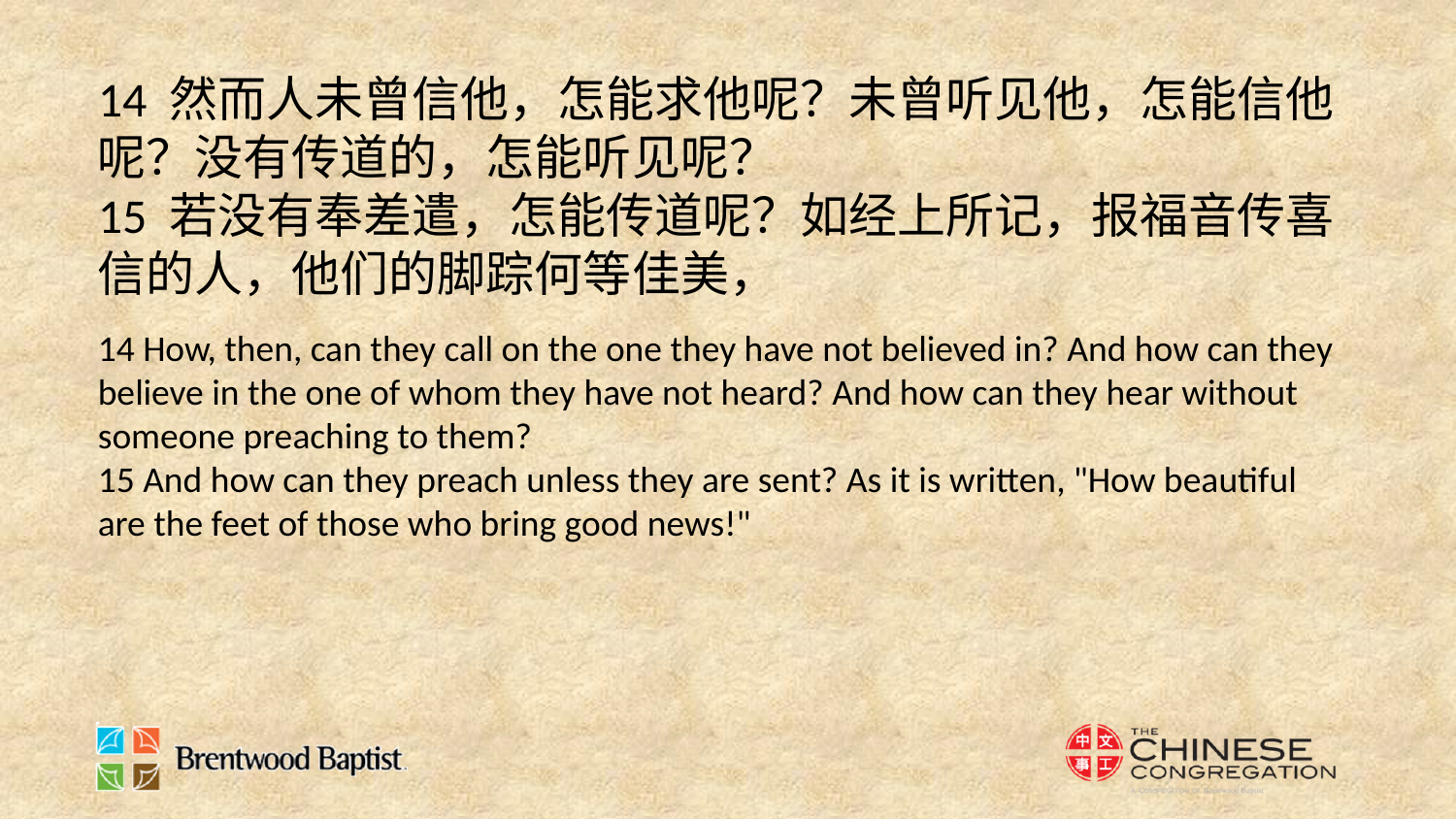

14 然而人未曾信他，怎能求他呢？未曾听见他，怎能信他呢？没有传道的，怎能听见呢？
15 若没有奉差遣，怎能传道呢？如经上所记，报福音传喜信的人，他们的脚踪何等佳美，

14 How, then, can they call on the one they have not believed in? And how can they believe in the one of whom they have not heard? And how can they hear without someone preaching to them?
15 And how can they preach unless they are sent? As it is written, "How beautiful are the feet of those who bring good news!"